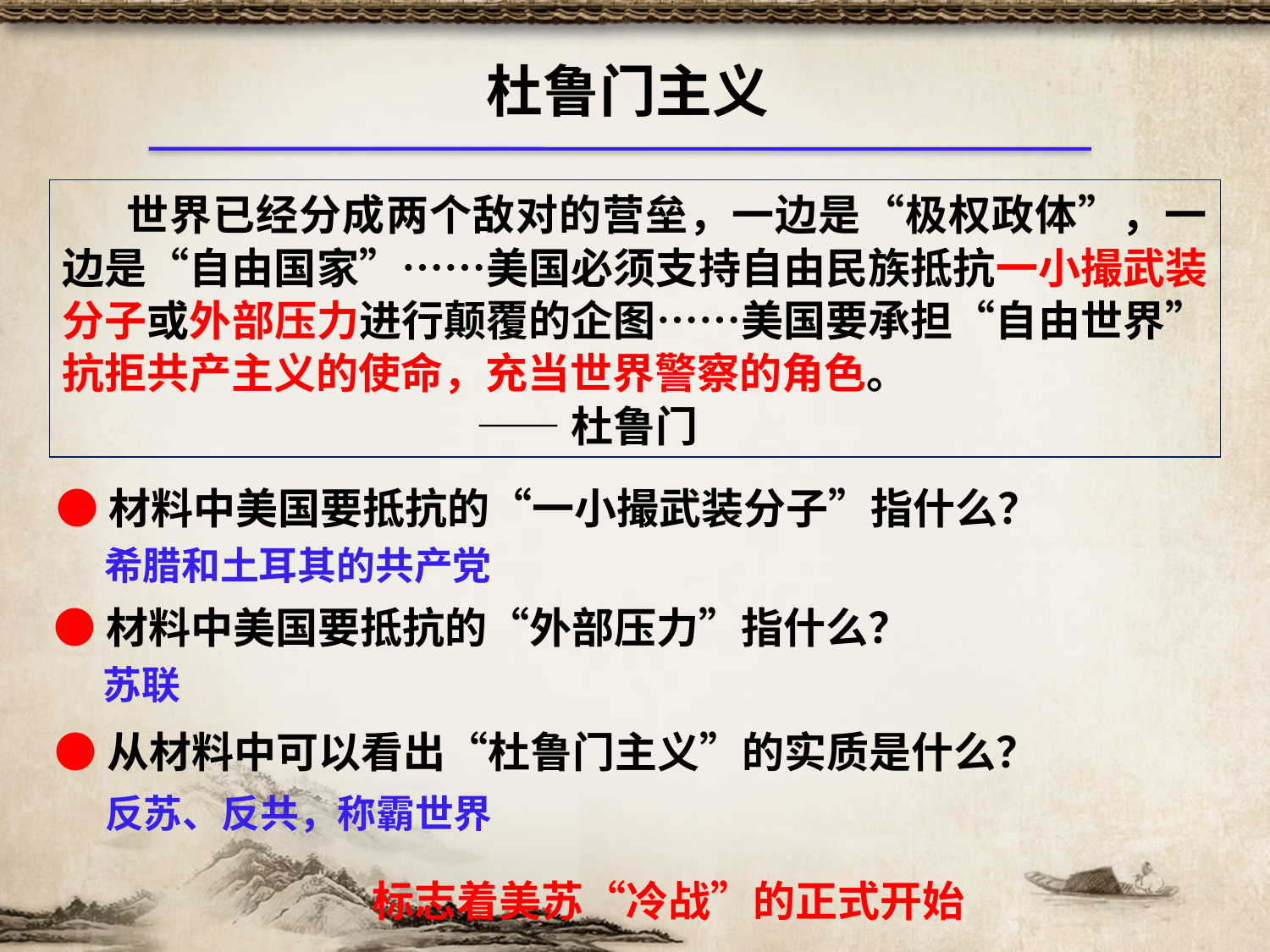

杜鲁门主义
 世界已经分成两个敌对的营垒，一边是“极权政体”，一边是“自由国家”……美国必须支持自由民族抵抗一小撮武装分子或外部压力进行颠覆的企图……美国要承担“自由世界”抗拒共产主义的使命，充当世界警察的角色。
                                       ——杜鲁门
●材料中美国要抵抗的“一小撮武装分子”指什么？
希腊和土耳其的共产党
●材料中美国要抵抗的“外部压力”指什么？
苏联
●从材料中可以看出“杜鲁门主义”的实质是什么？
反苏、反共，称霸世界
标志着美苏“冷战”的正式开始